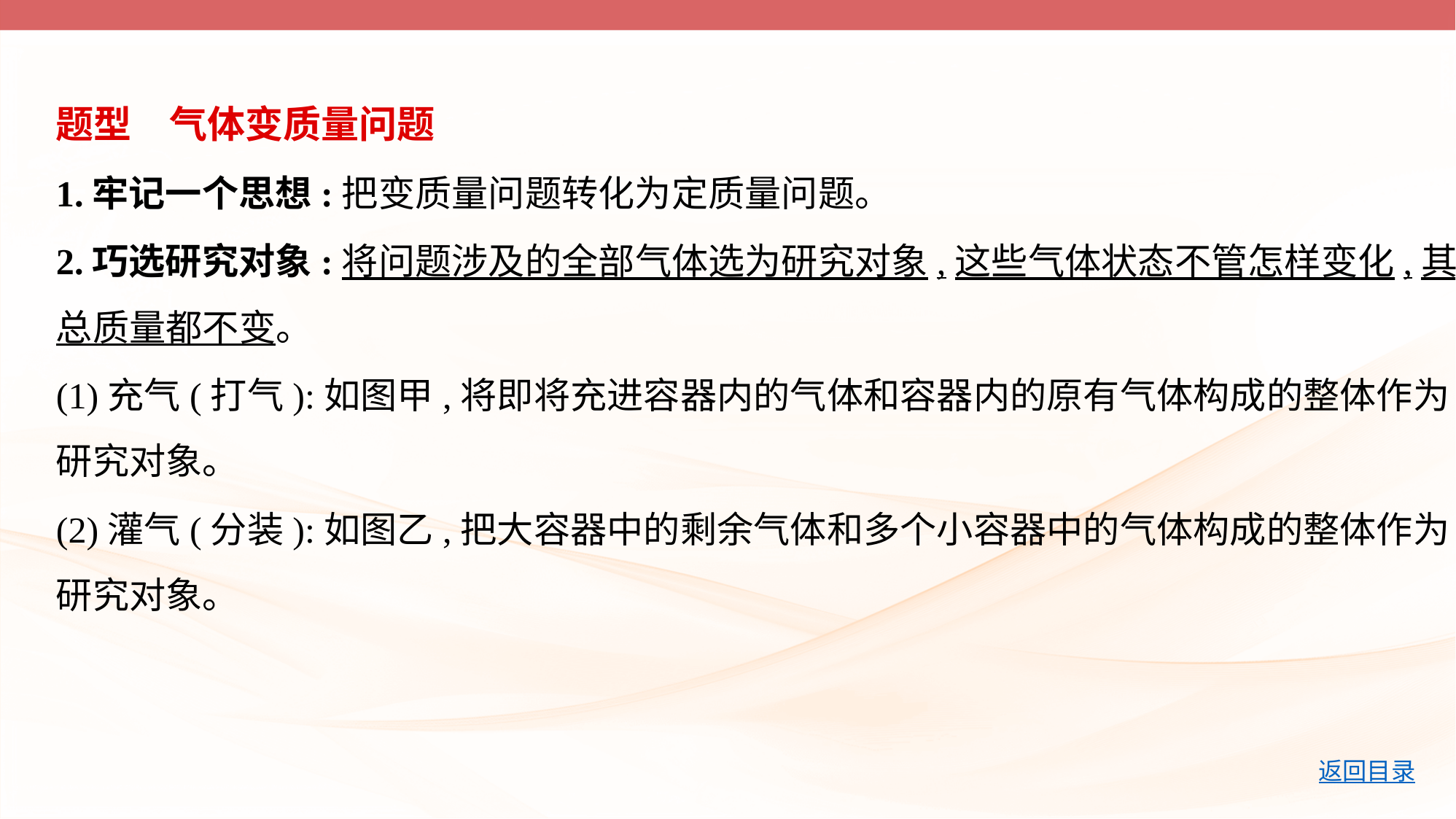

题型　气体变质量问题
1.牢记一个思想:把变质量问题转化为定质量问题。
2.巧选研究对象:将问题涉及的全部气体选为研究对象,这些气体状态不管怎样变化,其
总质量都不变。
(1)充气(打气):如图甲,将即将充进容器内的气体和容器内的原有气体构成的整体作为
研究对象。
(2)灌气(分装):如图乙,把大容器中的剩余气体和多个小容器中的气体构成的整体作为
研究对象。